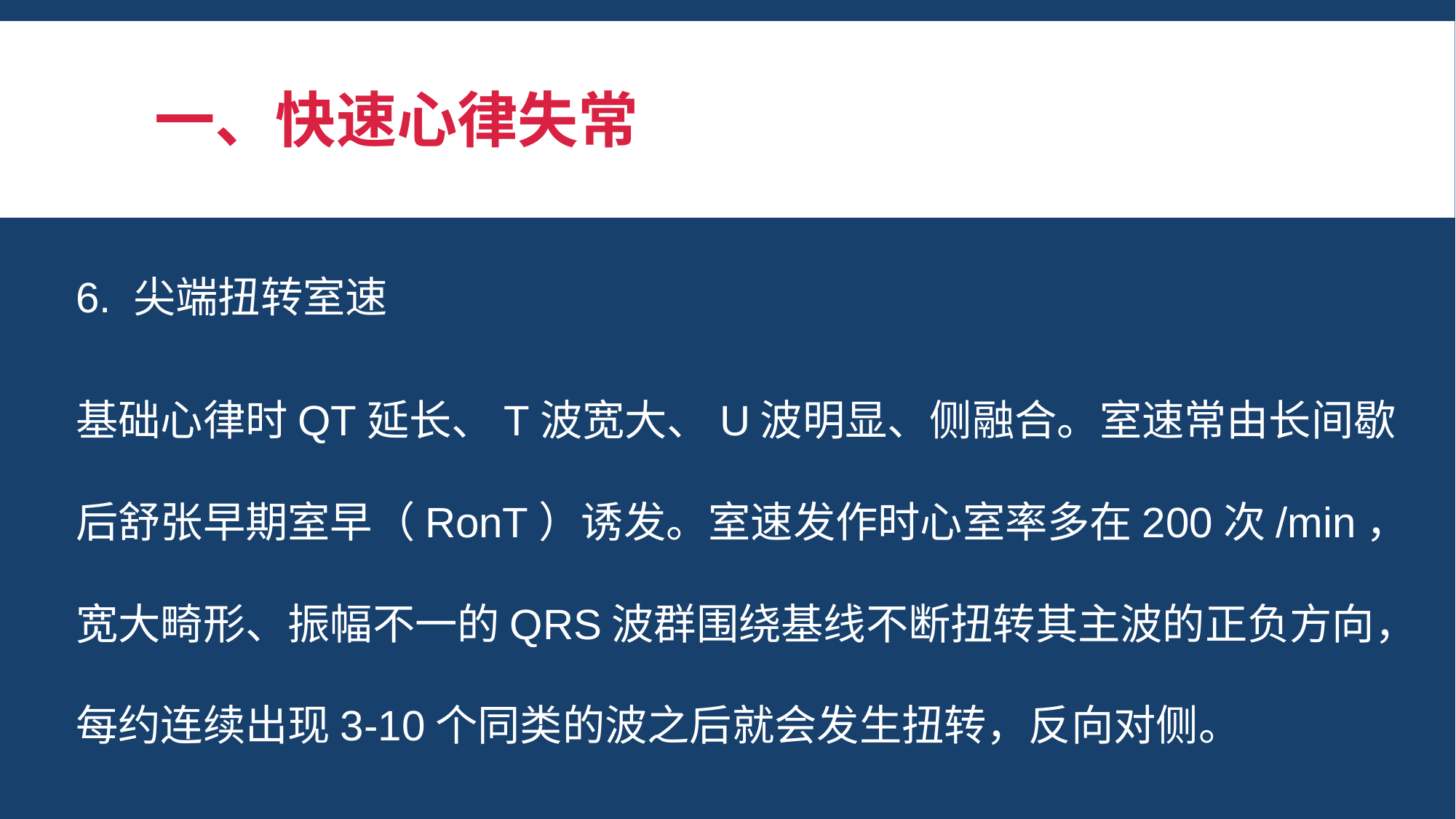

# 一、快速心律失常
6. 尖端扭转室速
基础心律时QT延长、T波宽大、U波明显、侧融合。室速常由长间歇后舒张早期室早（RonT）诱发。室速发作时心室率多在200次/min，宽大畸形、振幅不一的QRS波群围绕基线不断扭转其主波的正负方向，每约连续出现3-10个同类的波之后就会发生扭转，反向对侧。